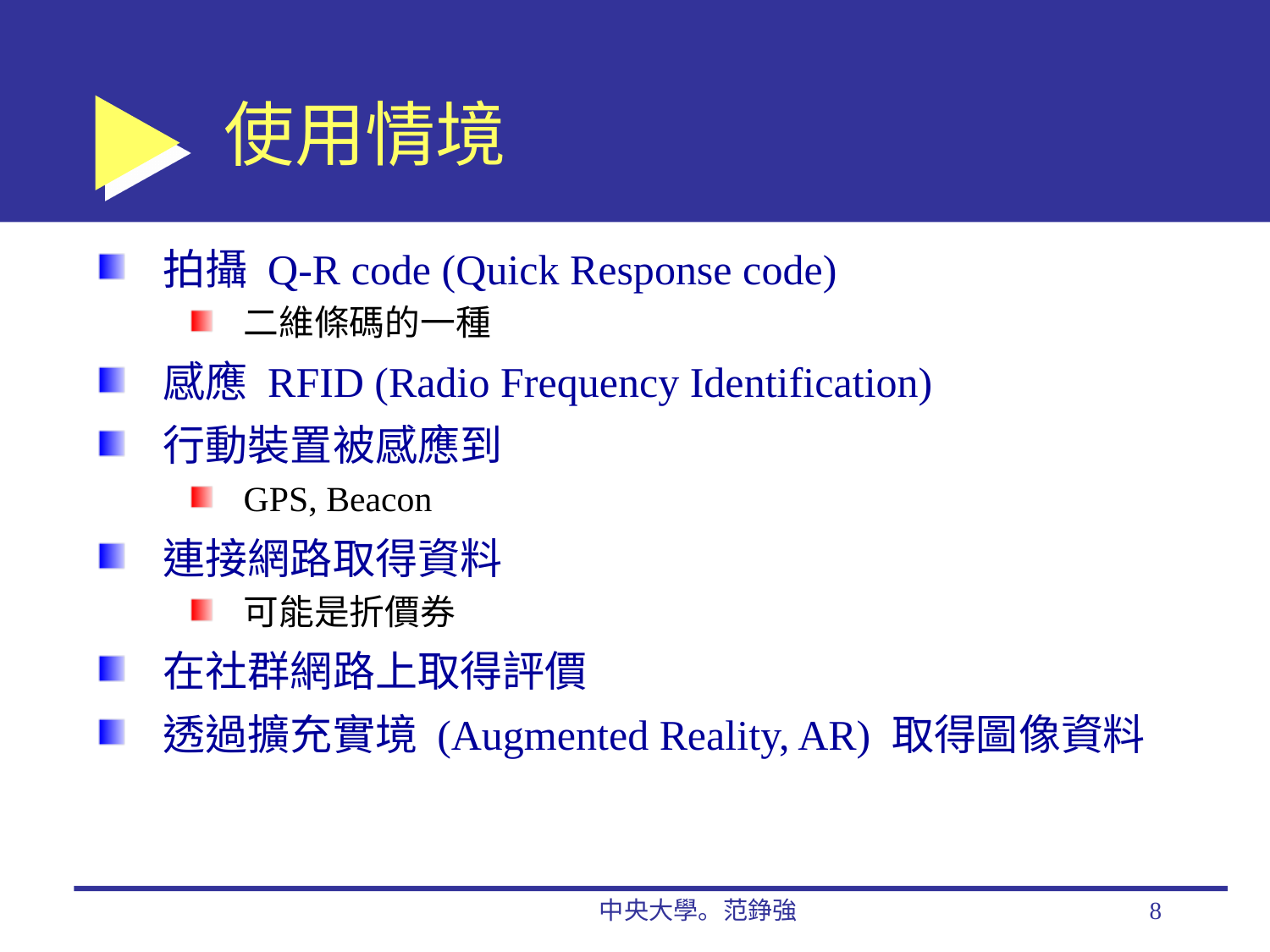

# 使用情境
拍攝 Q-R code (Quick Response code)
二維條碼的一種
感應 RFID (Radio Frequency Identification)
行動裝置被感應到
GPS, Beacon
連接網路取得資料
可能是折價券
在社群網路上取得評價
透過擴充實境 (Augmented Reality, AR) 取得圖像資料

中央大學。范錚強
8